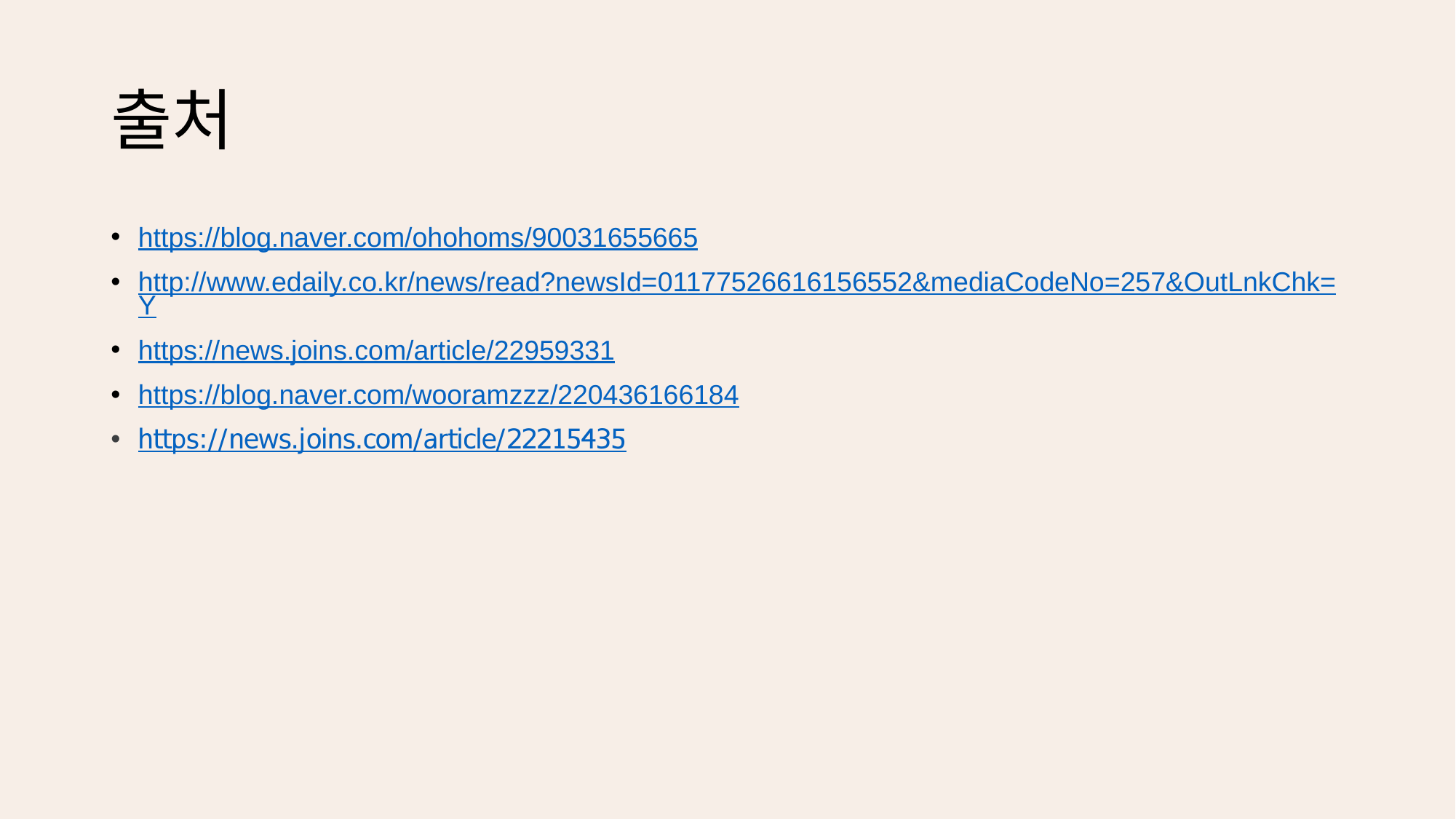

# 출처
https://blog.naver.com/ohohoms/90031655665
http://www.edaily.co.kr/news/read?newsId=01177526616156552&mediaCodeNo=257&OutLnkChk=Y
https://news.joins.com/article/22959331
https://blog.naver.com/wooramzzz/220436166184
https://news.joins.com/article/22215435